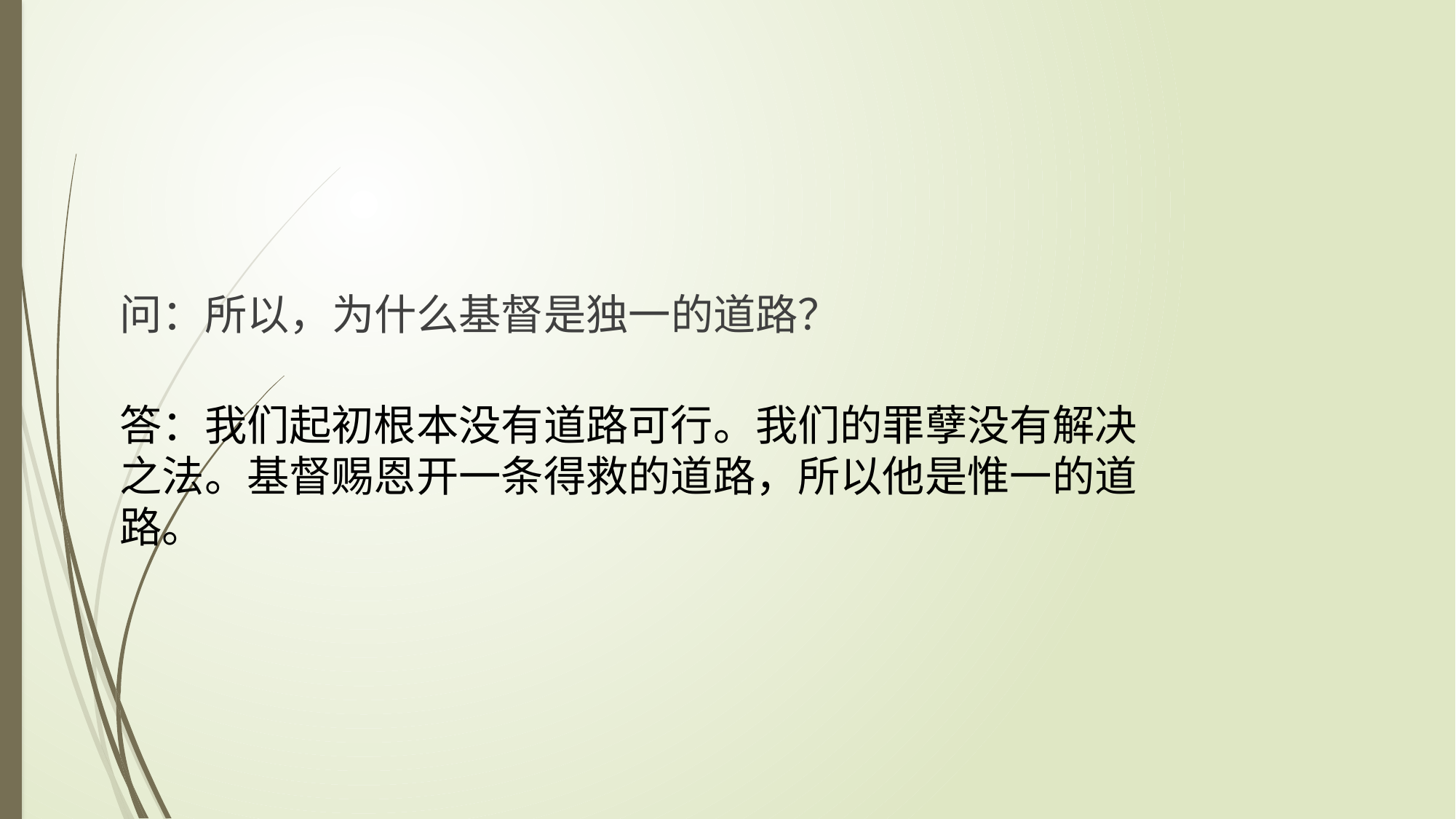

问：所以，为什么基督是独一的道路？

答：我们起初根本没有道路可行。我们的罪孽没有解决之法。基督赐恩开一条得救的道路，所以他是惟一的道路。